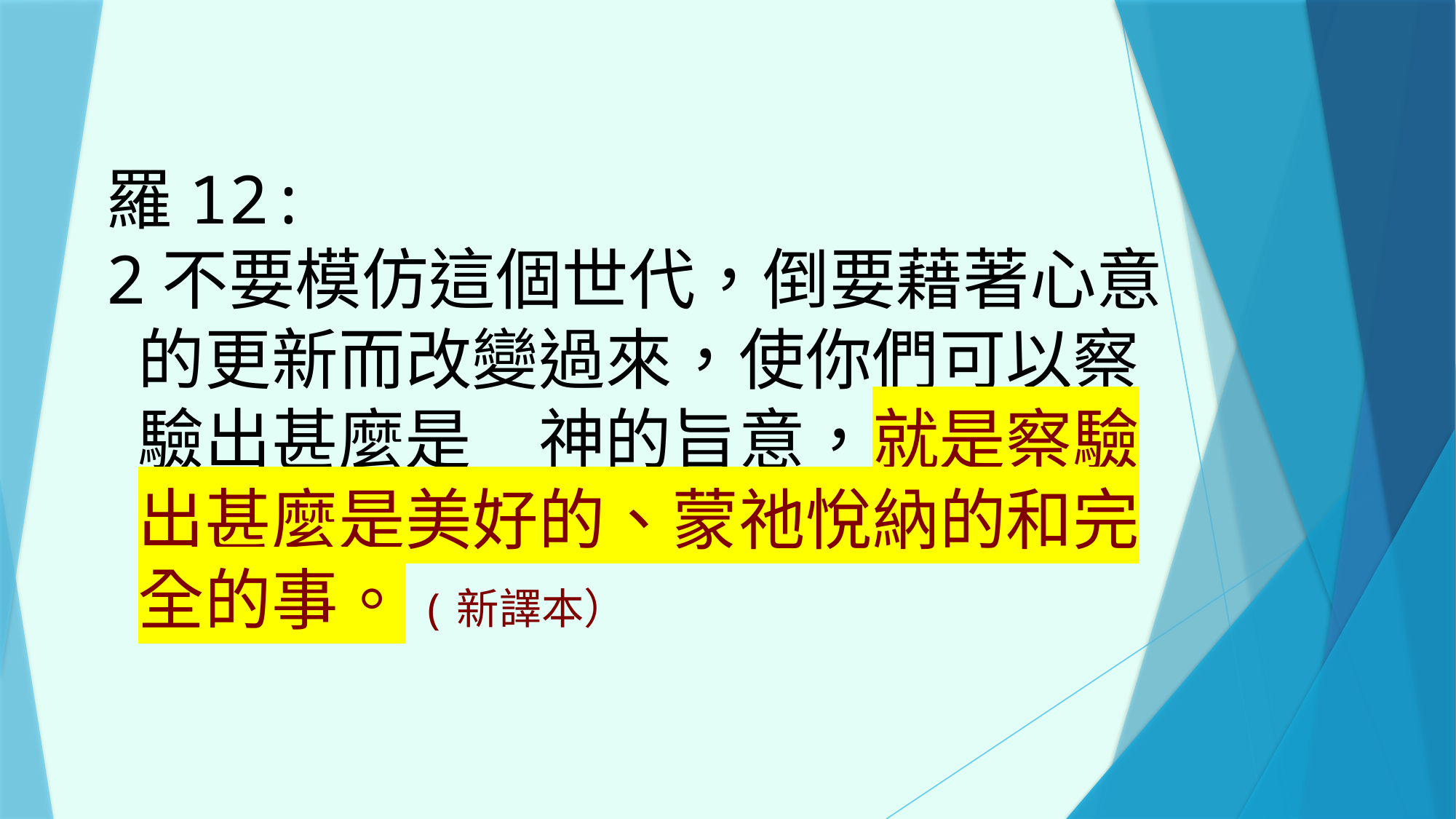

羅12:
2不要模仿這個世代，倒要藉著心意的更新而改變過來，使你們可以察驗出甚麼是　神的旨意，就是察驗出甚麼是美好的、蒙祂悅納的和完全的事。(新譯本）